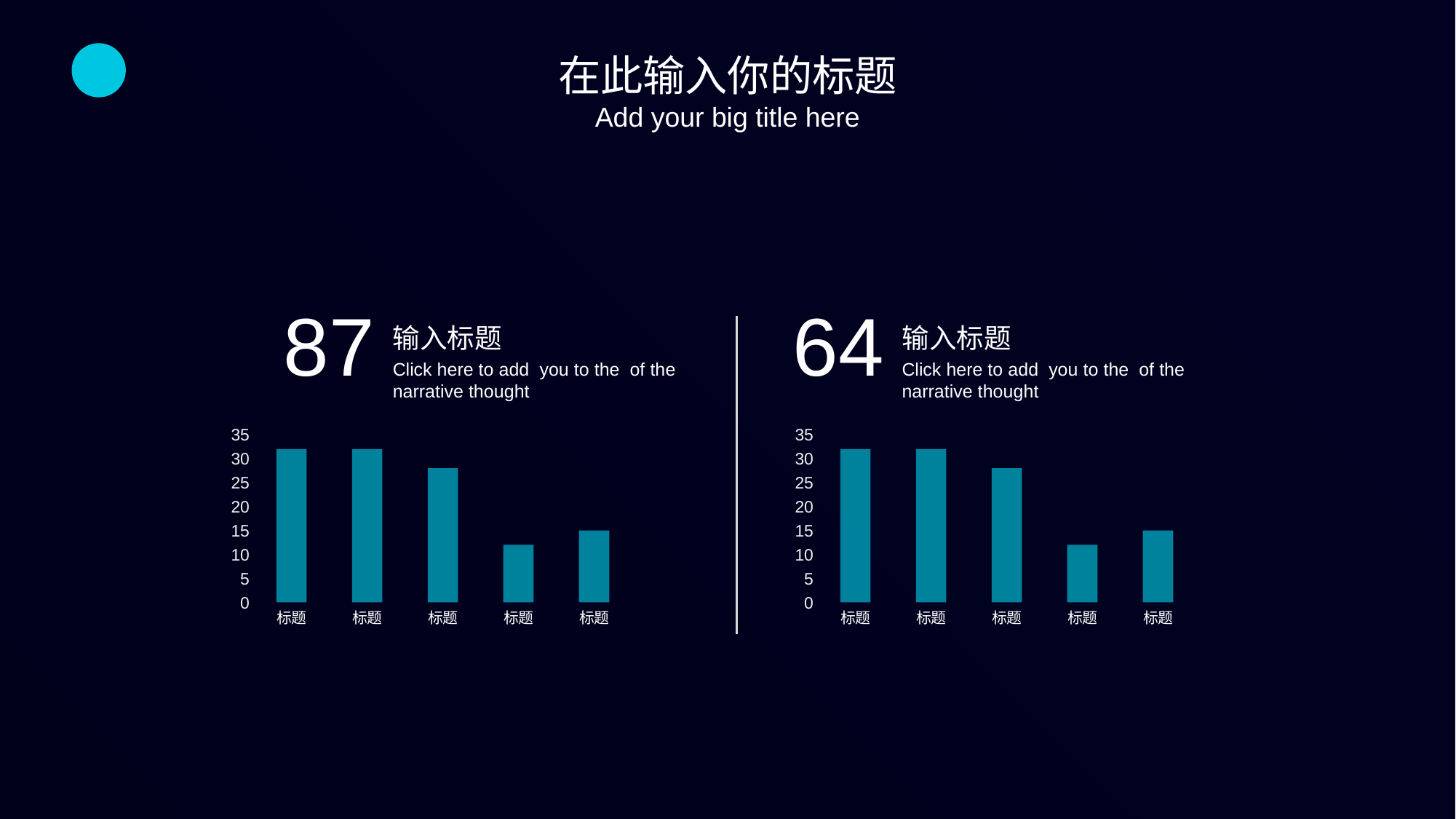

在此输入你的标题
Add your big title here
87
64

### Chart

| Category | 列1 |
|---|---|
| 标题 | 32.0 |
| 标题 | 32.0 |
| 标题 | 28.0 |
| 标题 | 12.0 |
| 标题 | 15.0 |
输入标题

### Chart

| Category | 列1 |
|---|---|
| 标题 | 32.0 |
| 标题 | 32.0 |
| 标题 | 28.0 |
| 标题 | 12.0 |
| 标题 | 15.0 |
输入标题
Click here to add  you to the  of the  narrative thought
Click here to add  you to the  of the  narrative thought